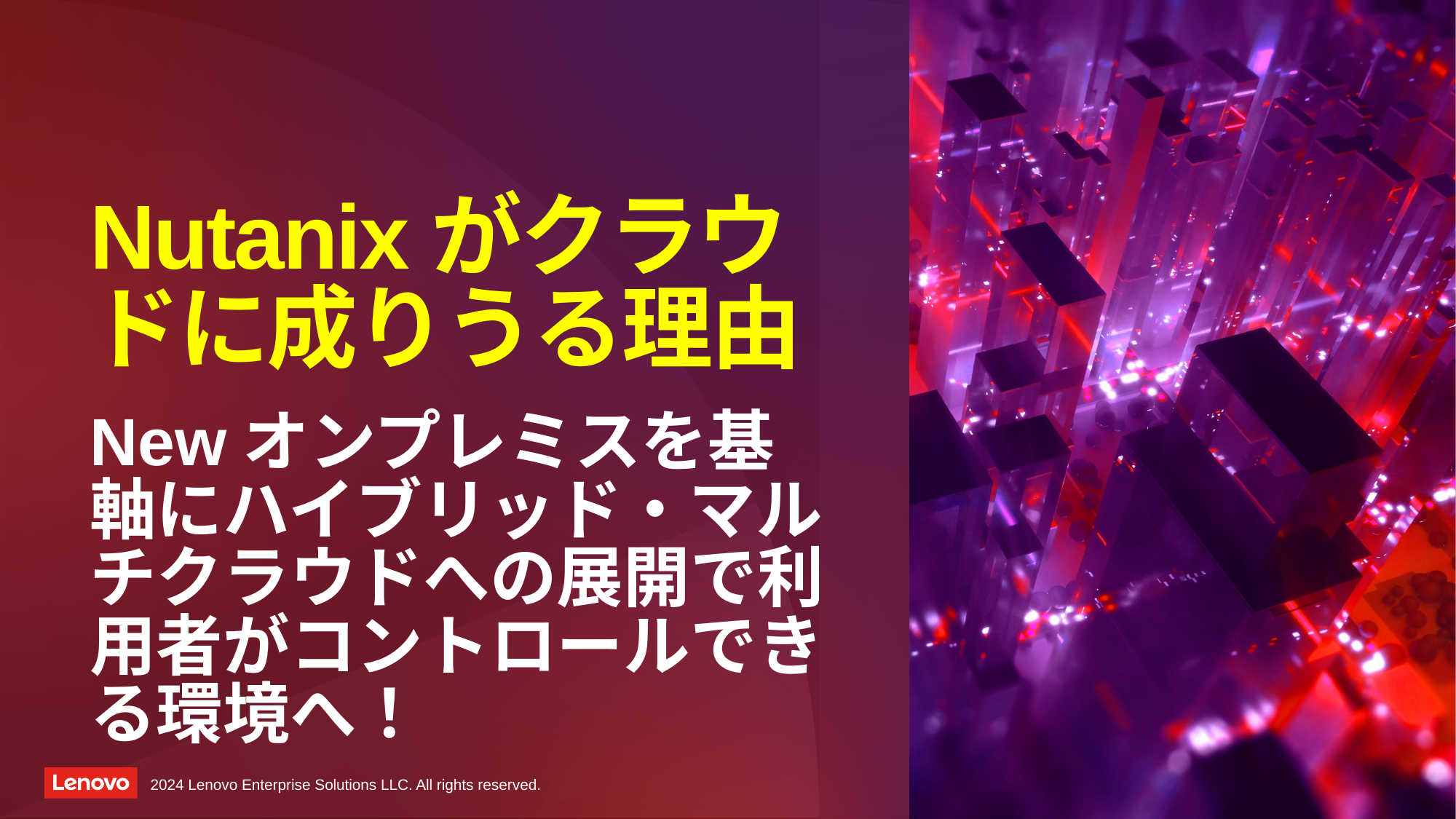

# Nutanixがクラウドに成りうる理由
Newオンプレミスを基軸にハイブリッド・マルチクラウドへの展開で利用者がコントロールできる環境へ！